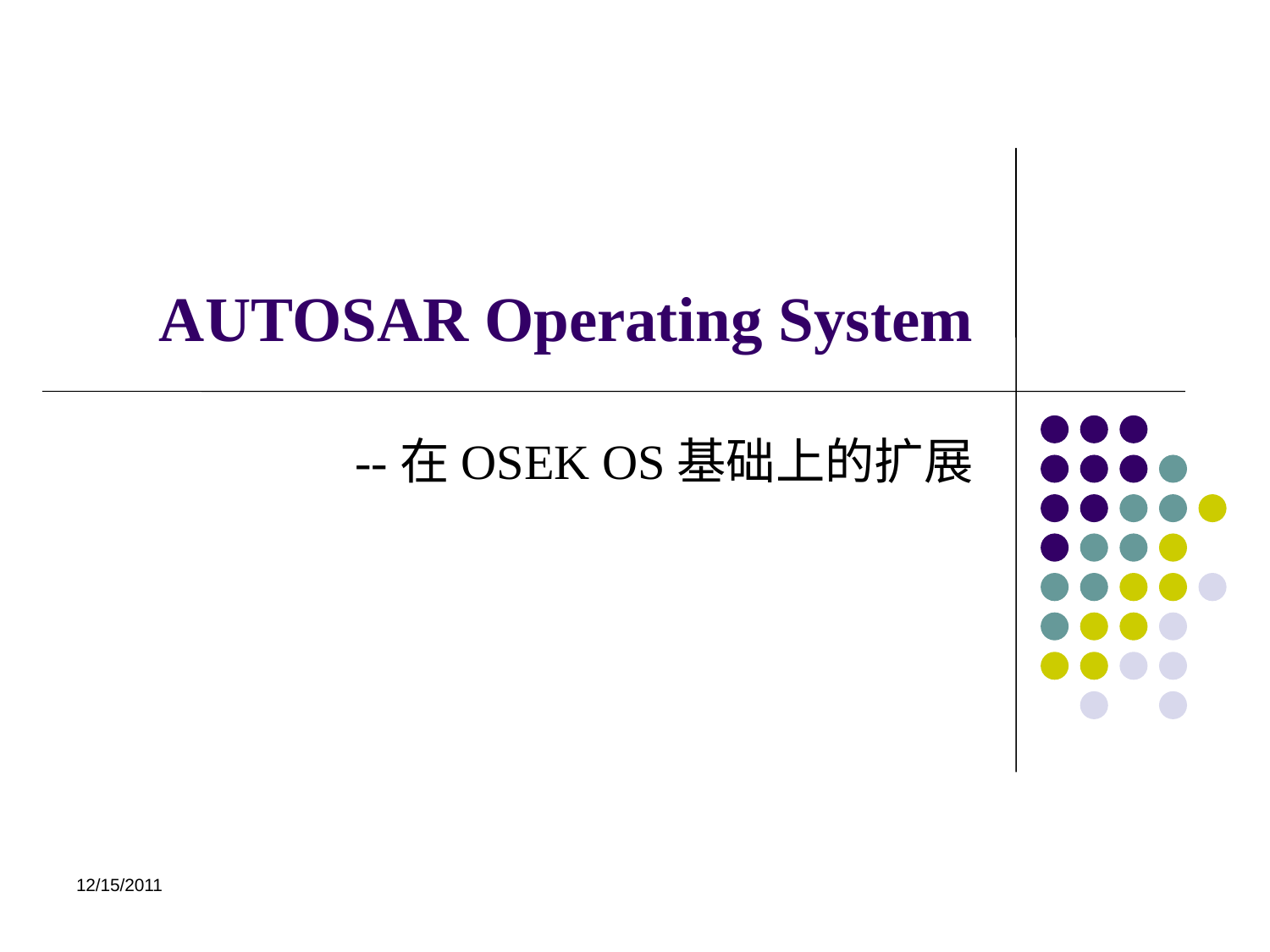

# AUTOSAR Operating System
--在OSEK OS基础上的扩展
12/15/2011